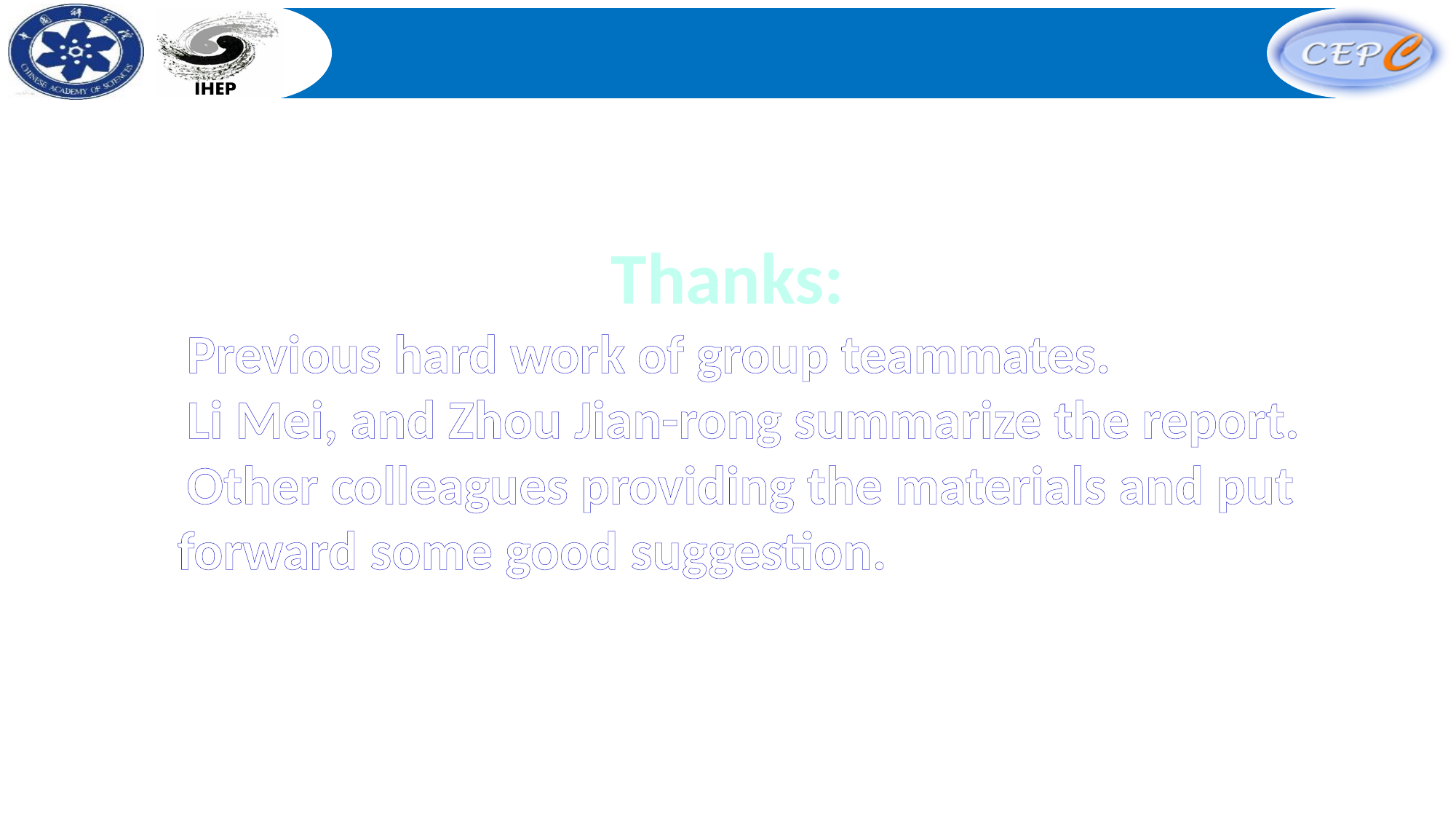

Thanks:
Previous hard work of group teammates.
Li Mei, and Zhou Jian-rong summarize the report.
Other colleagues providing the materials and put forward some good suggestion.
加速器中心低温组